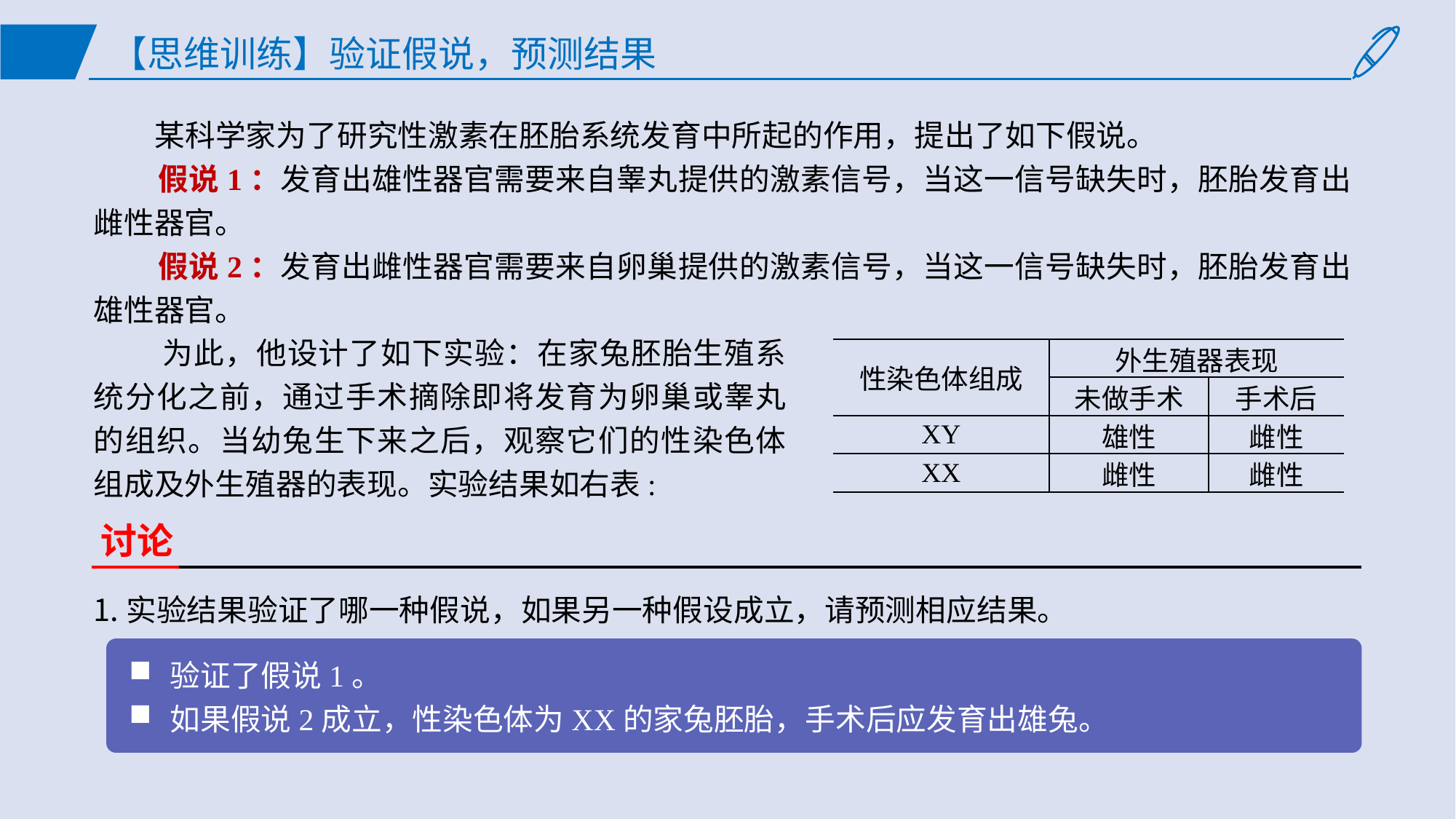

# 【思维训练】验证假说，预测结果
        某科学家为了研究性激素在胚胎系统发育中所起的作用，提出了如下假说。
        假说1：发育出雄性器官需要来自睾丸提供的激素信号，当这一信号缺失时，胚胎发育出雌性器官。
        假说2：发育出雌性器官需要来自卵巢提供的激素信号，当这一信号缺失时，胚胎发育出雄性器官。
        为此，他设计了如下实验：在家兔胚胎生殖系统分化之前，通过手术摘除即将发育为卵巢或睾丸的组织。当幼兔生下来之后，观察它们的性染色体组成及外生殖器的表现。实验结果如右表:
| 性染色体组成 | 外生殖器表现 |  |
| --- | --- | --- |
|  | 未做手术 | 手术后 |
| XY | 雄性 | 雌性 |
| XX | 雌性 | 雌性 |
讨论
实验结果验证了哪一种假说，如果另一种假设成立，请预测相应结果。

验证了假说1。
如果假说2成立，性染色体为XX的家兔胚胎，手术后应发育出雄兔。